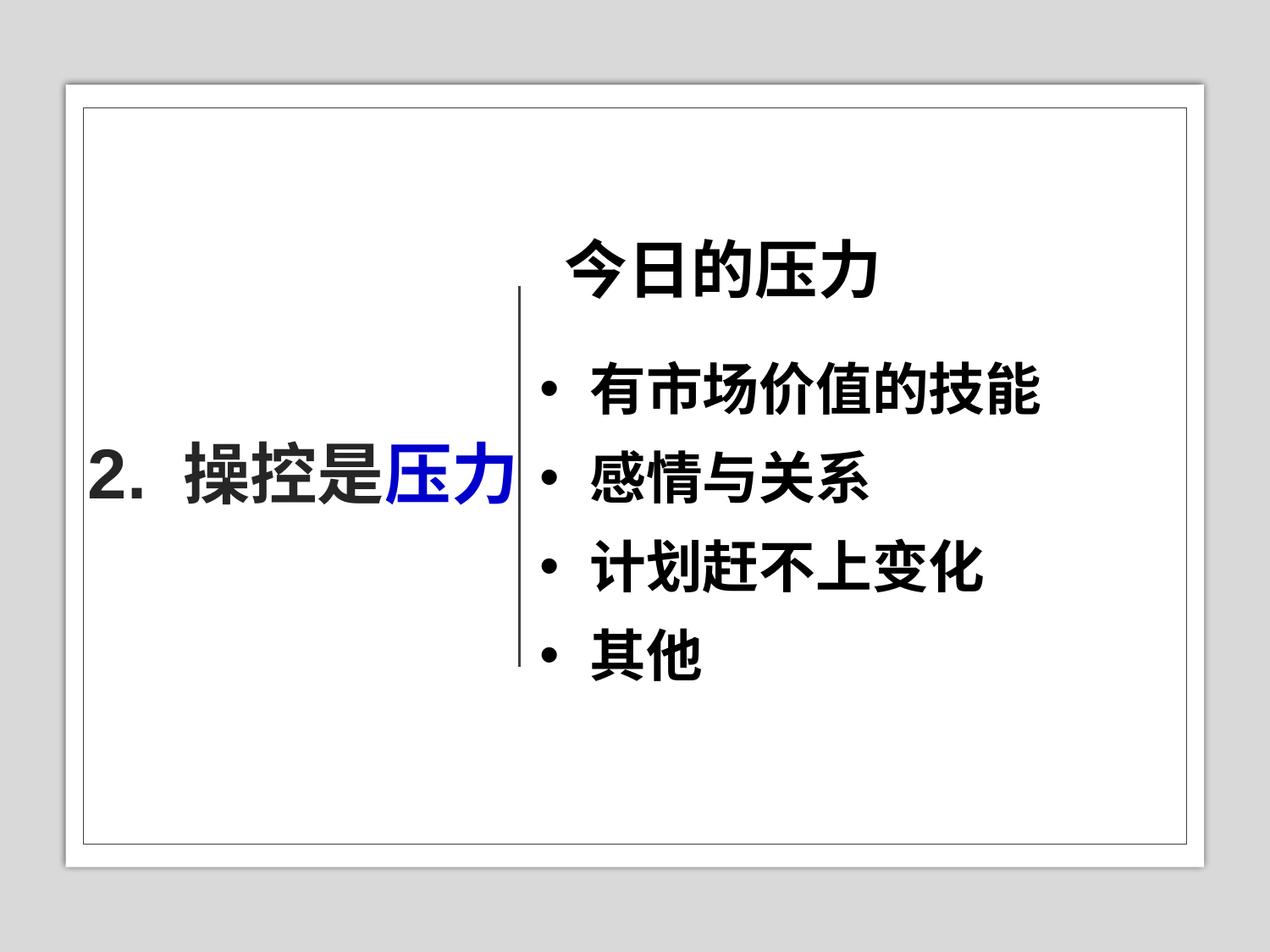

# 2. 操控是压力
今日的压力
有市场价值的技能
感情与关系
计划赶不上变化
其他